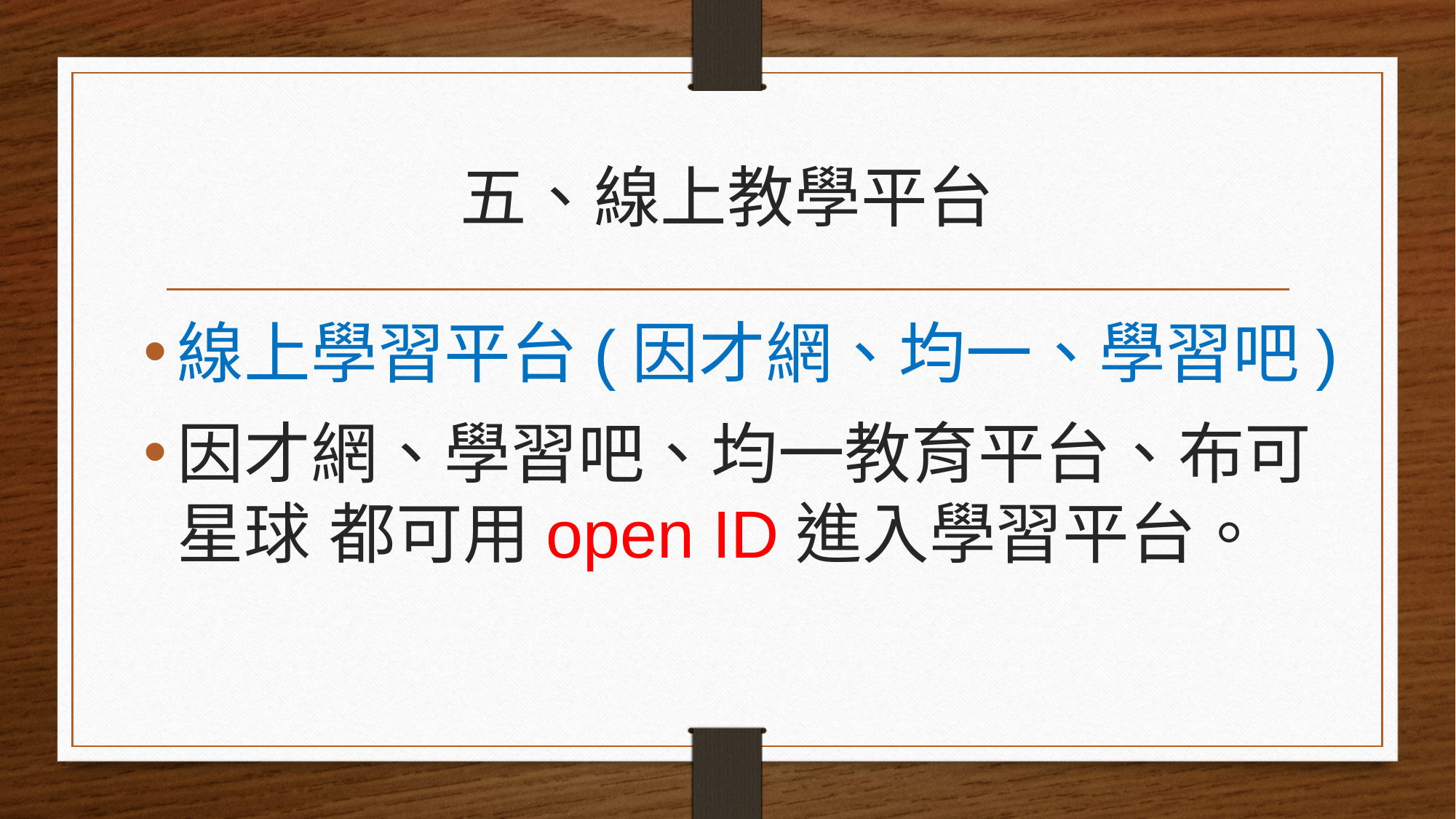

# 五、線上教學平台
線上學習平台(因才網、均一、學習吧)
因才網、學習吧、均一教育平台、布可星球 都可用open ID進入學習平台。